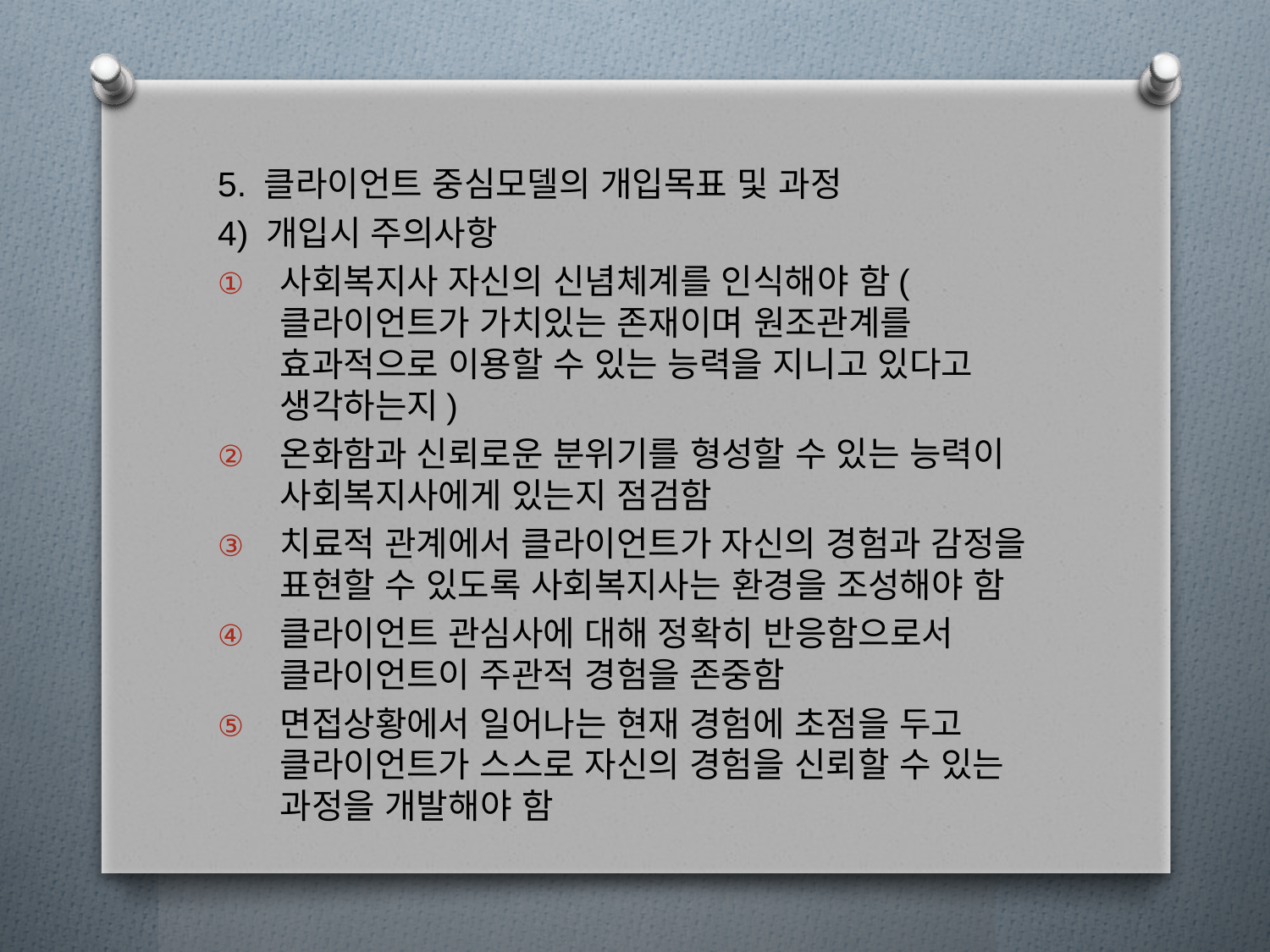

5. 클라이언트 중심모델의 개입목표 및 과정
4) 개입시 주의사항
사회복지사 자신의 신념체계를 인식해야 함(클라이언트가 가치있는 존재이며 원조관계를 효과적으로 이용할 수 있는 능력을 지니고 있다고 생각하는지)
온화함과 신뢰로운 분위기를 형성할 수 있는 능력이 사회복지사에게 있는지 점검함
치료적 관계에서 클라이언트가 자신의 경험과 감정을 표현할 수 있도록 사회복지사는 환경을 조성해야 함
클라이언트 관심사에 대해 정확히 반응함으로서 클라이언트이 주관적 경험을 존중함
면접상황에서 일어나는 현재 경험에 초점을 두고 클라이언트가 스스로 자신의 경험을 신뢰할 수 있는 과정을 개발해야 함